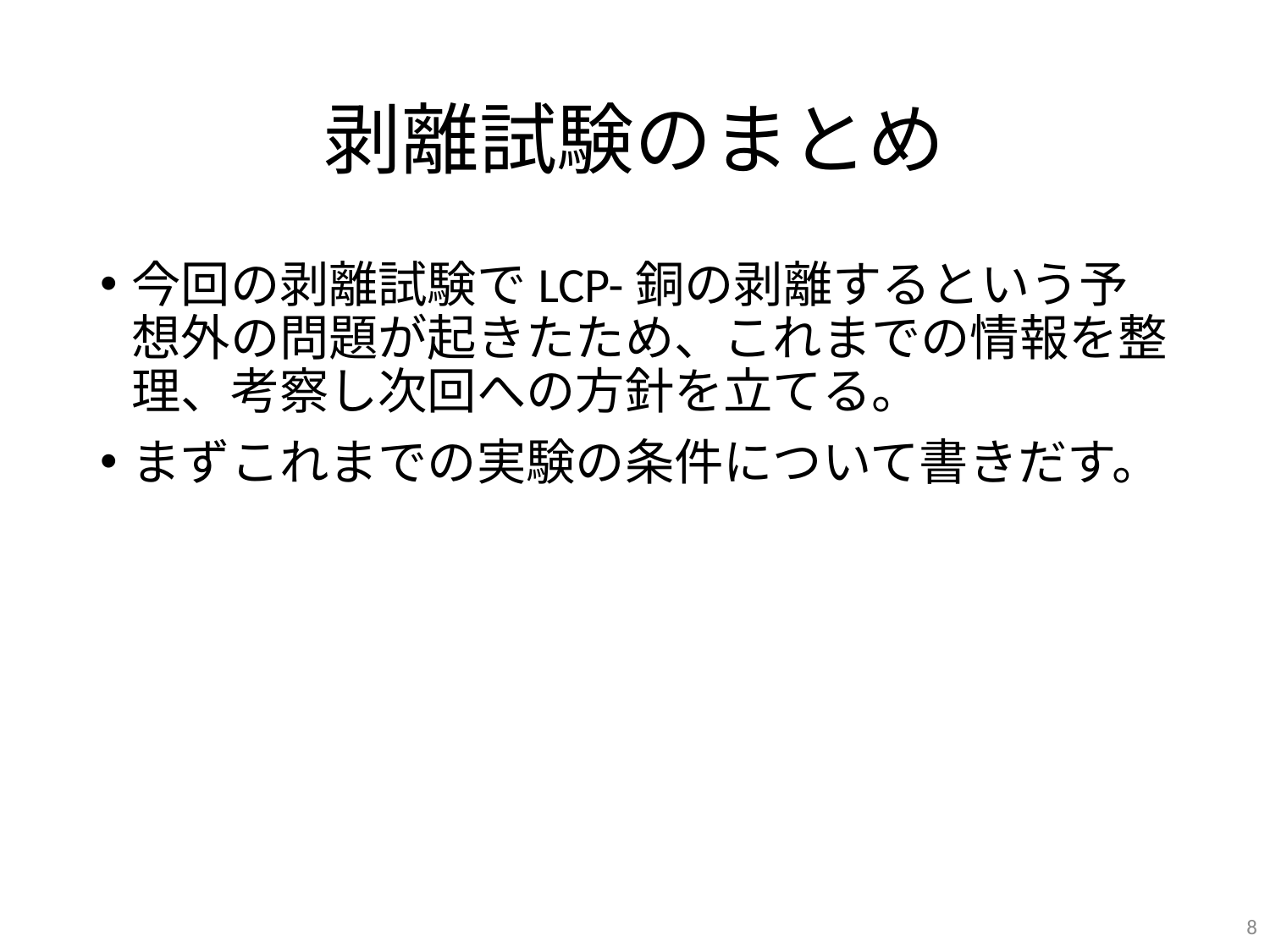

# 剥離試験のまとめ
今回の剥離試験でLCP-銅の剥離するという予想外の問題が起きたため、これまでの情報を整理、考察し次回への方針を立てる。
まずこれまでの実験の条件について書きだす。
8